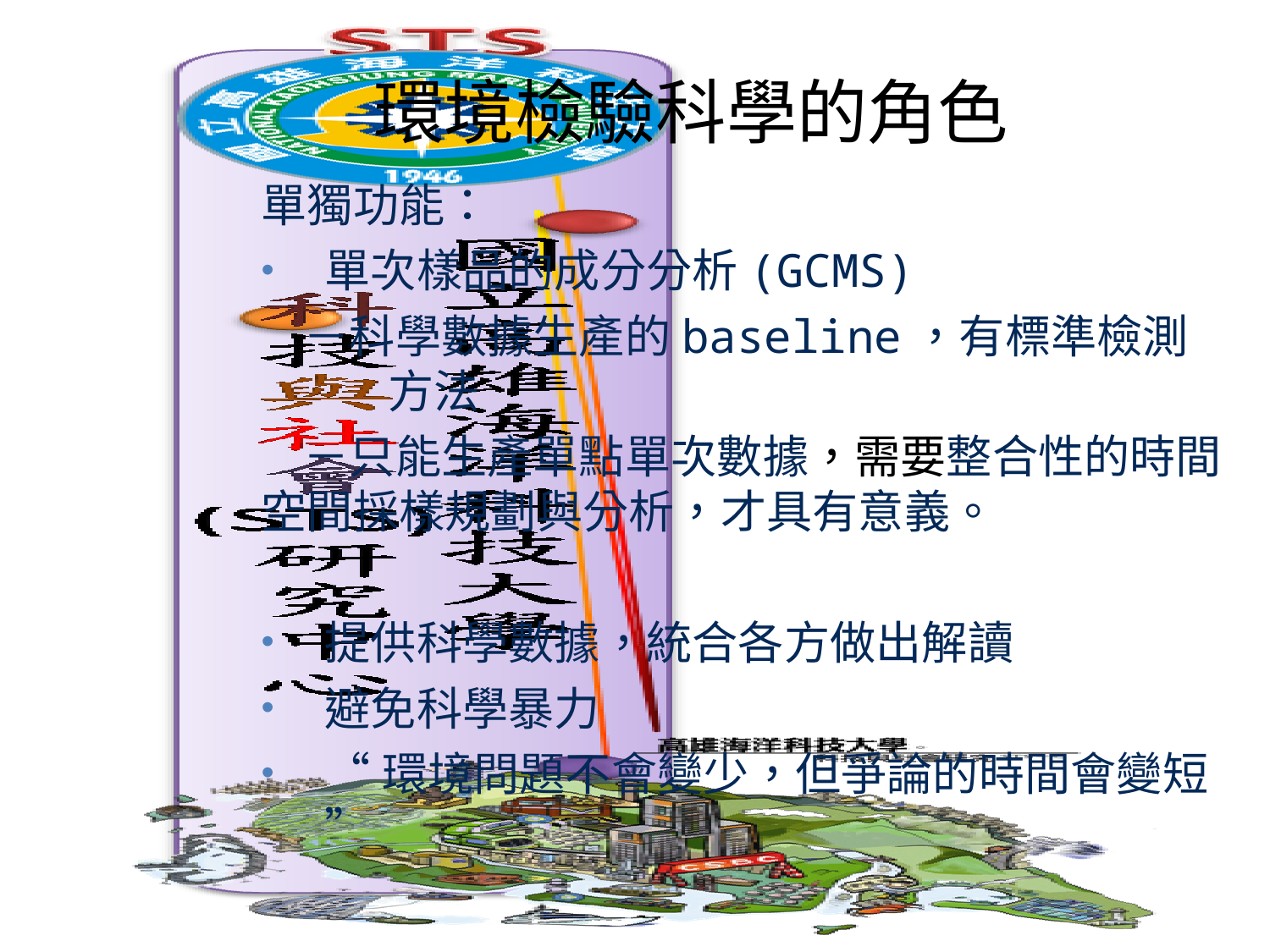

# 環境檢驗科學的角色

單獨功能：
單次樣品的成分分析(GCMS)
   －科學數據生產的baseline，有標準檢測      	方法
   －只能生產單點單次數據，需要整合性的時間空間採樣規劃與分析，才具有意義。

提供科學數據，統合各方做出解讀
避免科學暴力
“環境問題不會變少，但爭論的時間會變短”